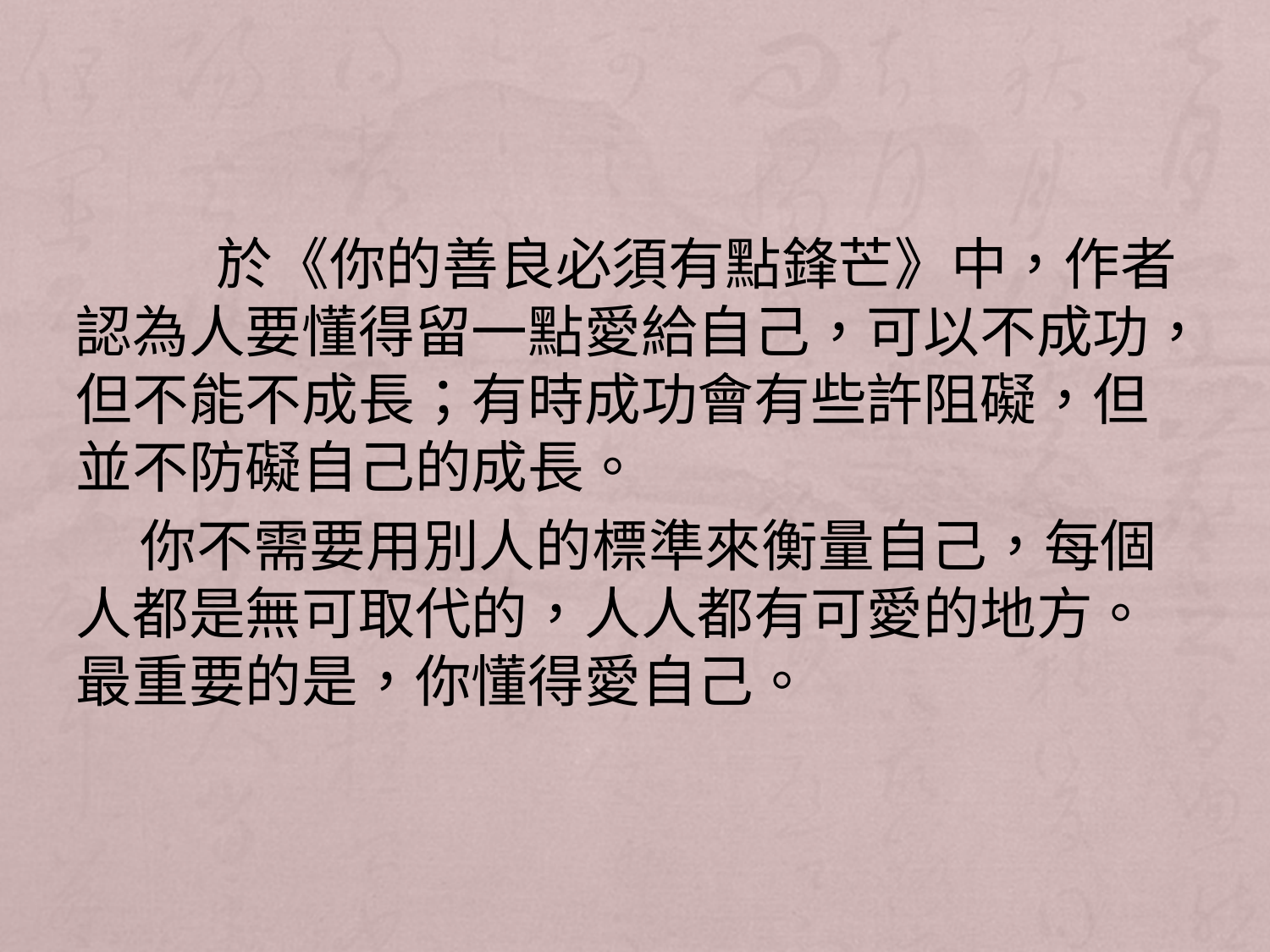

#
          於《你的善良必須有點鋒芒》中，作者認為人要懂得留一點愛給自己，可以不成功，但不能不成長；有時成功會有些許阻礙，但並不防礙自己的成長。
    你不需要用別人的標準來衡量自己，每個人都是無可取代的，人人都有可愛的地方。最重要的是，你懂得愛自己。